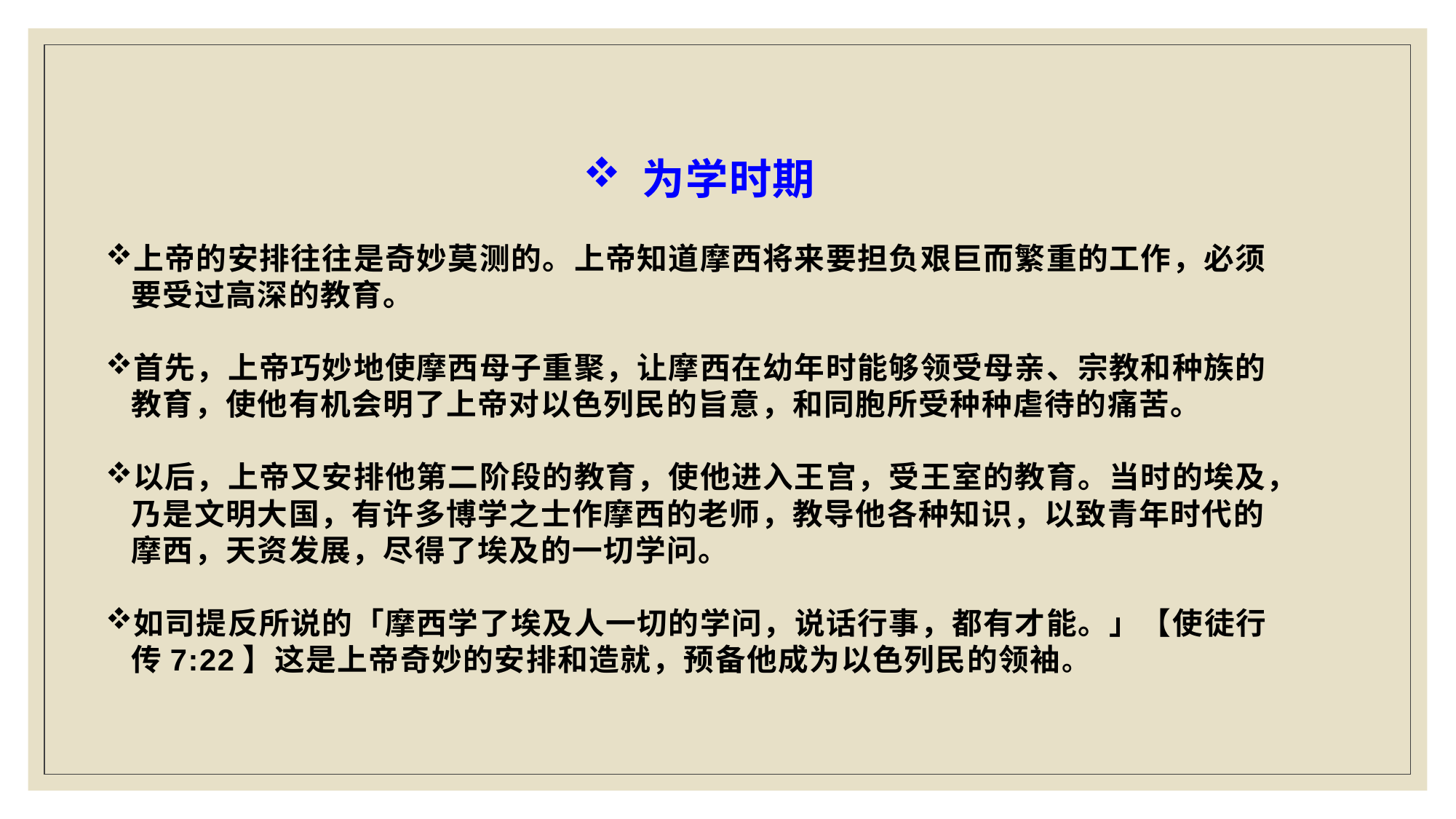

为学时期

上帝的安排往往是奇妙莫测的。上帝知道摩西将来要担负艰巨而繁重的工作，必须要受过高深的教育。

首先，上帝巧妙地使摩西母子重聚，让摩西在幼年时能够领受母亲、宗教和种族的教育，使他有机会明了上帝对以色列民的旨意，和同胞所受种种虐待的痛苦。

以后，上帝又安排他第二阶段的教育，使他进入王宫，受王室的教育。当时的埃及，乃是文明大国，有许多博学之士作摩西的老师，教导他各种知识，以致青年时代的摩西，天资发展，尽得了埃及的一切学问。

如司提反所说的「摩西学了埃及人一切的学问，说话行事，都有才能。」【使徒行传7:22】这是上帝奇妙的安排和造就，预备他成为以色列民的领袖。